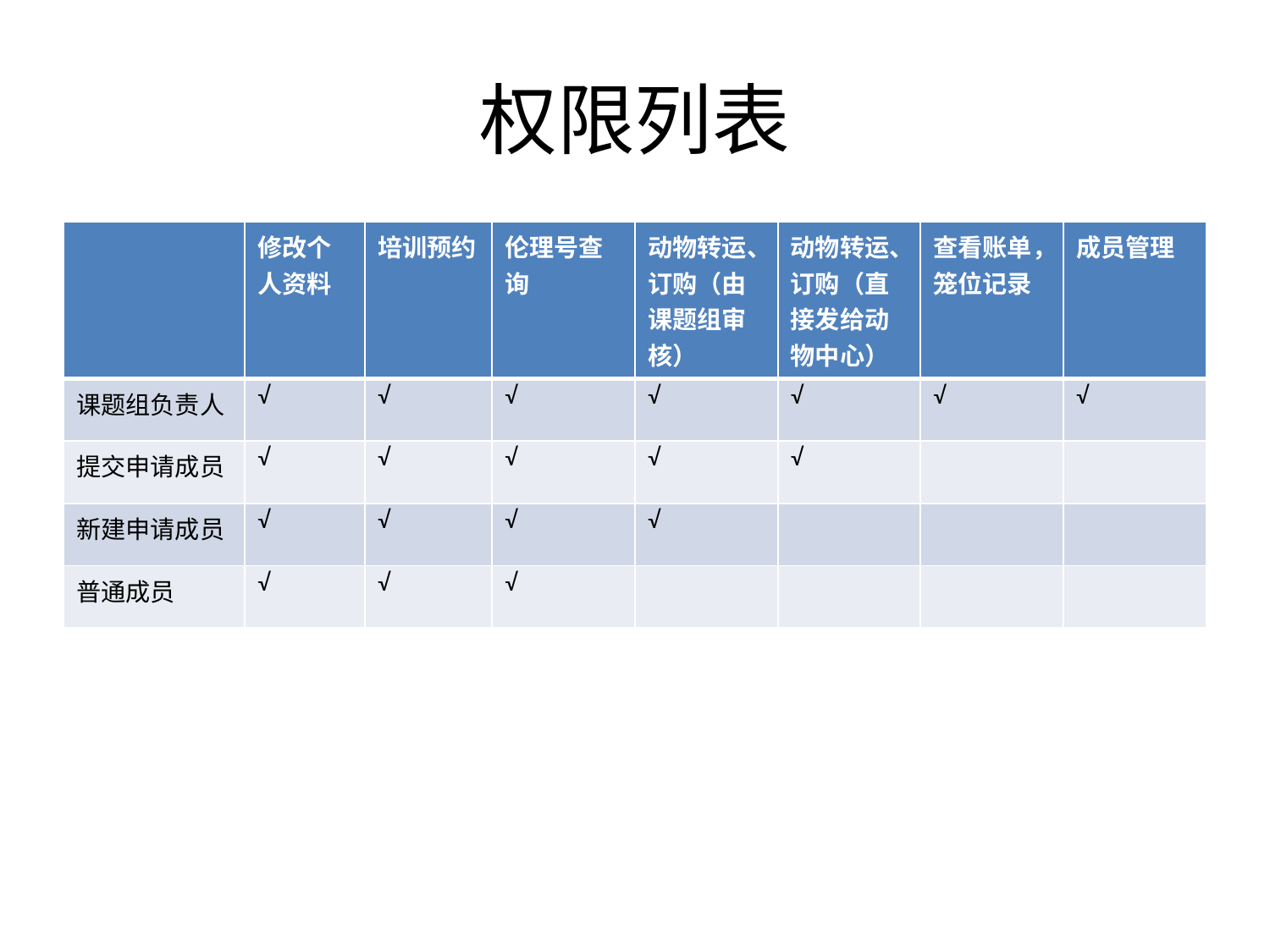

# 权限列表
|  | 修改个人资料 | 培训预约 | 伦理号查询 | 动物转运、订购（由课题组审核） | 动物转运、订购（直接发给动物中心） | 查看账单，笼位记录 | 成员管理 |
| --- | --- | --- | --- | --- | --- | --- | --- |
| 课题组负责人 | √ | √ | √ | √ | √ | √ | √ |
| 提交申请成员 | √ | √ | √ | √ | √ |  |  |
| 新建申请成员 | √ | √ | √ | √ |  |  |  |
| 普通成员 | √ | √ | √ |  |  |  |  |